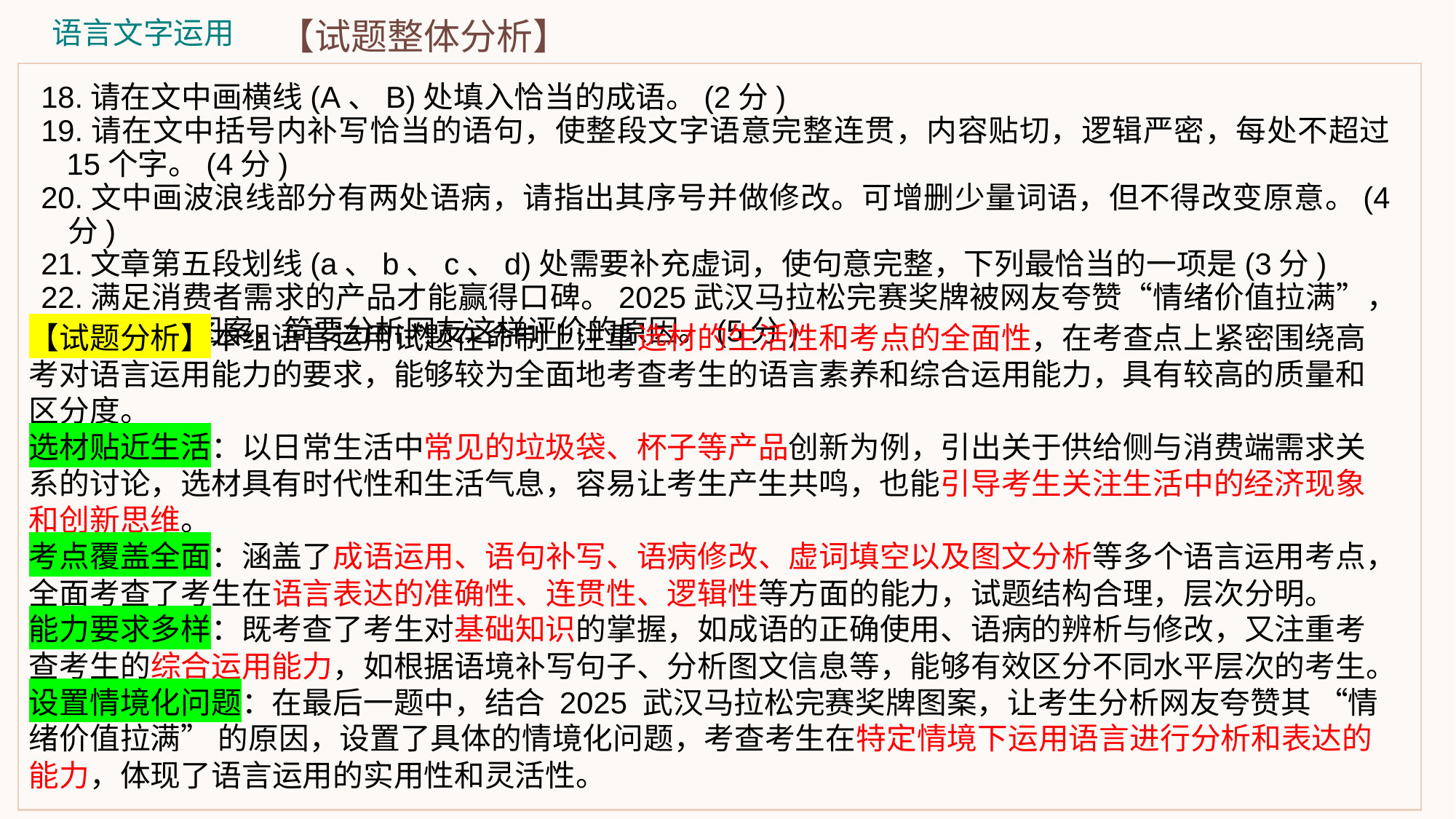

语言文字运用
【试题整体分析】

18.请在文中画横线(A、B)处填入恰当的成语。(2分)
19.请在文中括号内补写恰当的语句，使整段文字语意完整连贯，内容贴切，逻辑严密，每处不超过15个字。(4分)
20.文中画波浪线部分有两处语病，请指出其序号并做修改。可增删少量词语，但不得改变原意。(4分)
21.文章第五段划线(a、b、c、d)处需要补充虚词，使句意完整，下列最恰当的一项是(3分)
22.满足消费者需求的产品才能赢得口碑。2025武汉马拉松完赛奖牌被网友夸赞“情绪价值拉满”，请结合奖牌图案，简要分析网友这样评价的原因。(5分)

【试题分析】本组语言运用试题在命制上注重选材的生活性和考点的全面性，在考查点上紧密围绕高考对语言运用能力的要求，能够较为全面地考查考生的语言素养和综合运用能力，具有较高的质量和区分度。
选材贴近生活：以日常生活中常见的垃圾袋、杯子等产品创新为例，引出关于供给侧与消费端需求关系的讨论，选材具有时代性和生活气息，容易让考生产生共鸣，也能引导考生关注生活中的经济现象和创新思维。
考点覆盖全面：涵盖了成语运用、语句补写、语病修改、虚词填空以及图文分析等多个语言运用考点，全面考查了考生在语言表达的准确性、连贯性、逻辑性等方面的能力，试题结构合理，层次分明。
能力要求多样：既考查了考生对基础知识的掌握，如成语的正确使用、语病的辨析与修改，又注重考查考生的综合运用能力，如根据语境补写句子、分析图文信息等，能够有效区分不同水平层次的考生。
设置情境化问题：在最后一题中，结合 2025 武汉马拉松完赛奖牌图案，让考生分析网友夸赞其 “情绪价值拉满” 的原因，设置了具体的情境化问题，考查考生在特定情境下运用语言进行分析和表达的能力，体现了语言运用的实用性和灵活性。